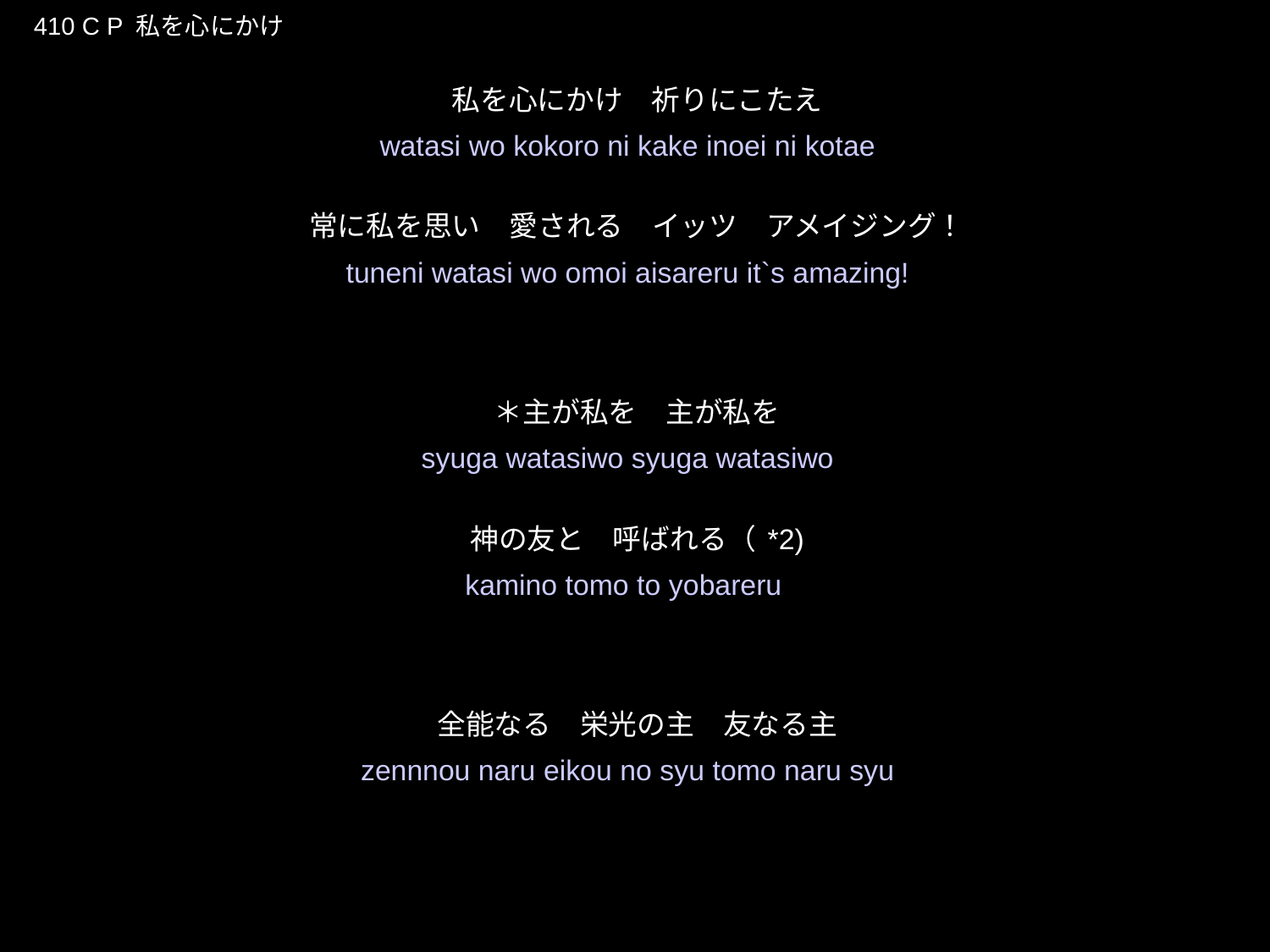

わたしをこころにかけ
★P
410 C P 私を心にかけ
私を心にかけ　祈りにこたえ
常に私を思い　愛される　イッツ　アメイジング！
＊主が私を　主が私を
神の友と　呼ばれる（*2)
全能なる　栄光の主　友なる主
★４
watasi wo kokoro ni kake inoei ni kotae
tuneni watasi wo omoi aisareru it`s amazing!
syuga watasiwo syuga watasiwo
kamino tomo to yobareru
zennnou naru eikou no syu tomo naru syu